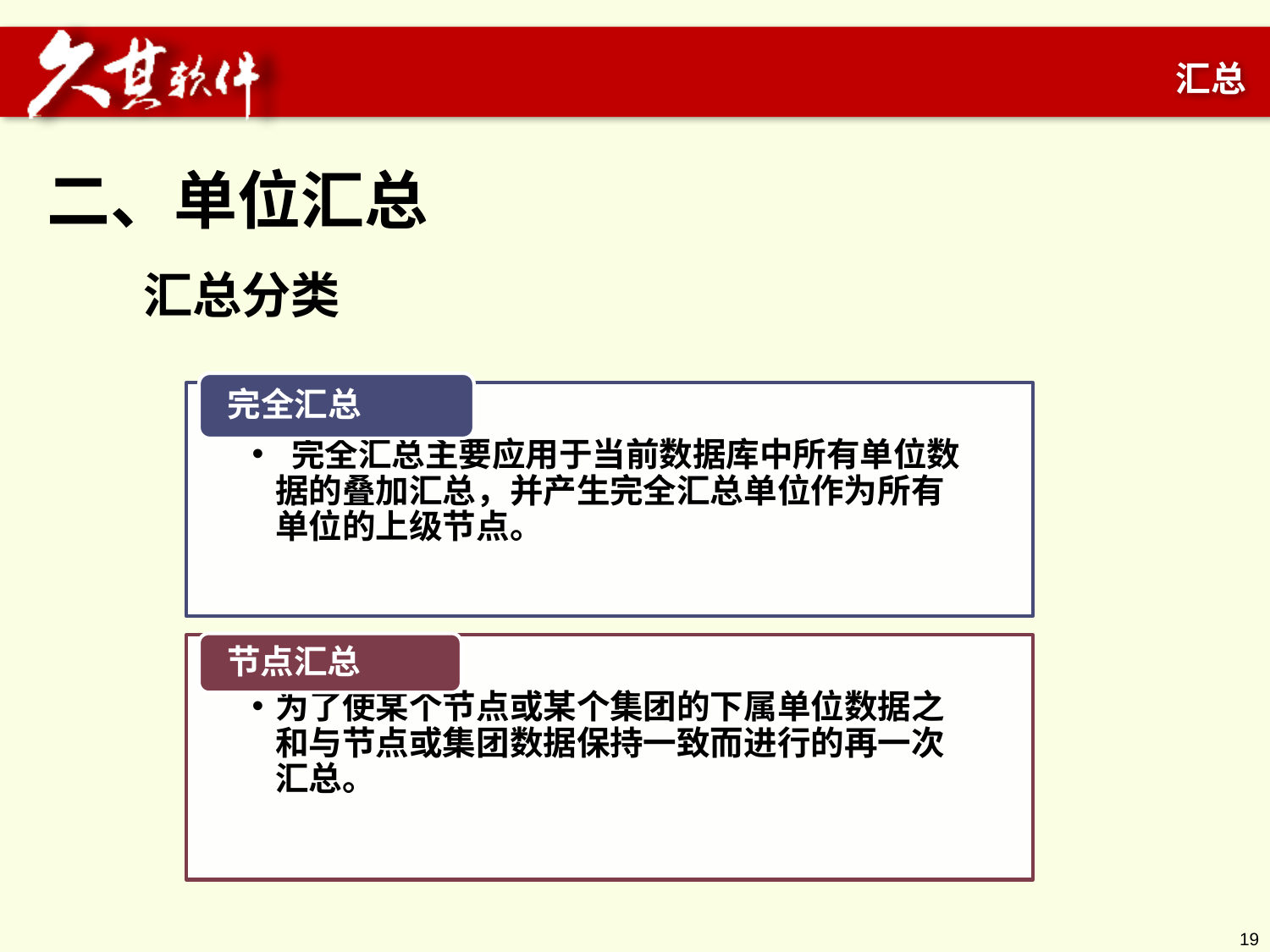

# 汇总
二、单位汇总
汇总分类
 完全汇总主要应用于当前数据库中所有单位数据的叠加汇总，并产生完全汇总单位作为所有单位的上级节点。
完全汇总
为了使某个节点或某个集团的下属单位数据之和与节点或集团数据保持一致而进行的再一次汇总。
节点汇总
19